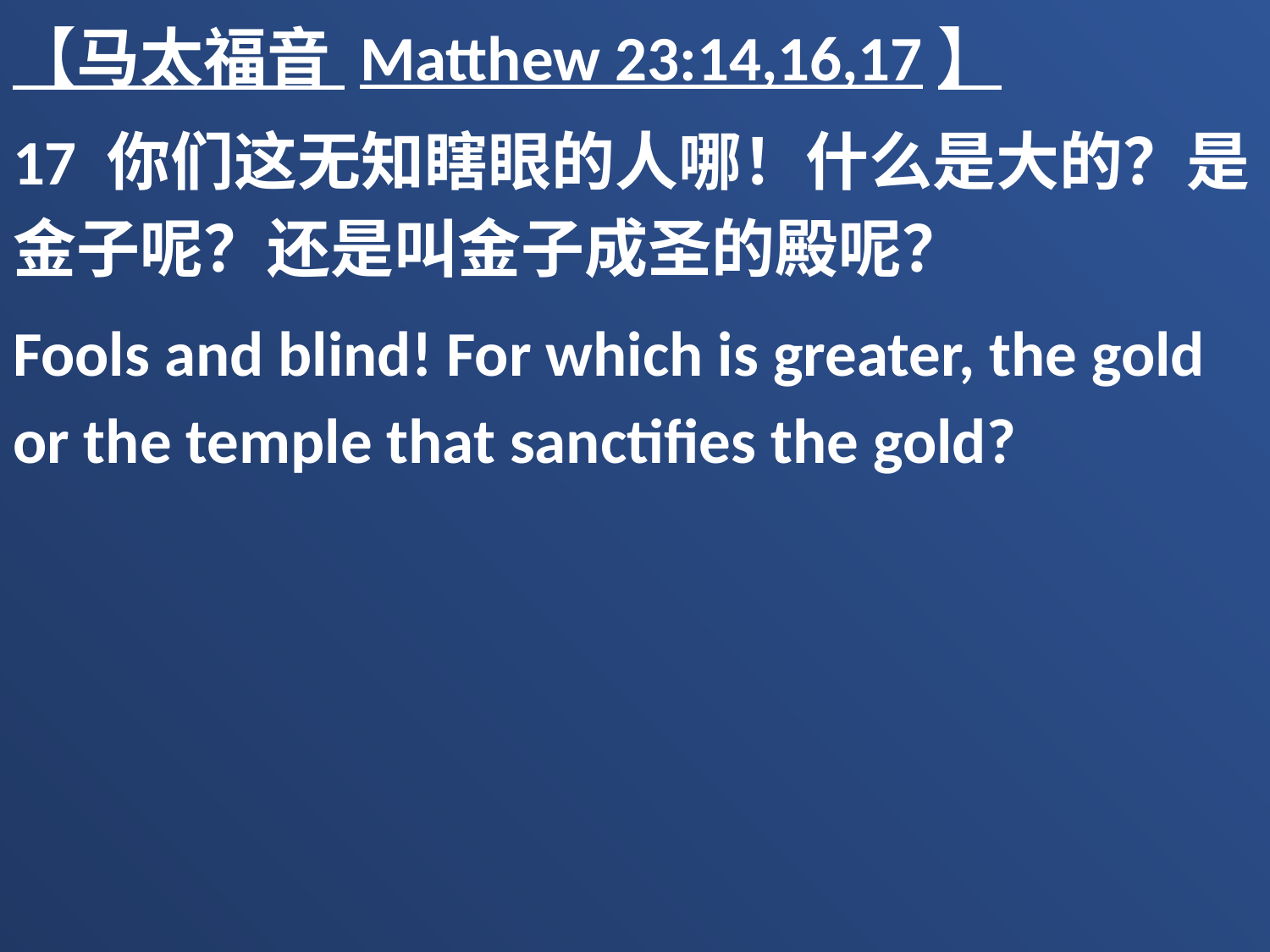

【马太福音 Matthew 23:14,16,17】
17 你们这无知瞎眼的人哪！什么是大的？是金子呢？还是叫金子成圣的殿呢？
Fools and blind! For which is greater, the gold or the temple that sanctifies the gold?